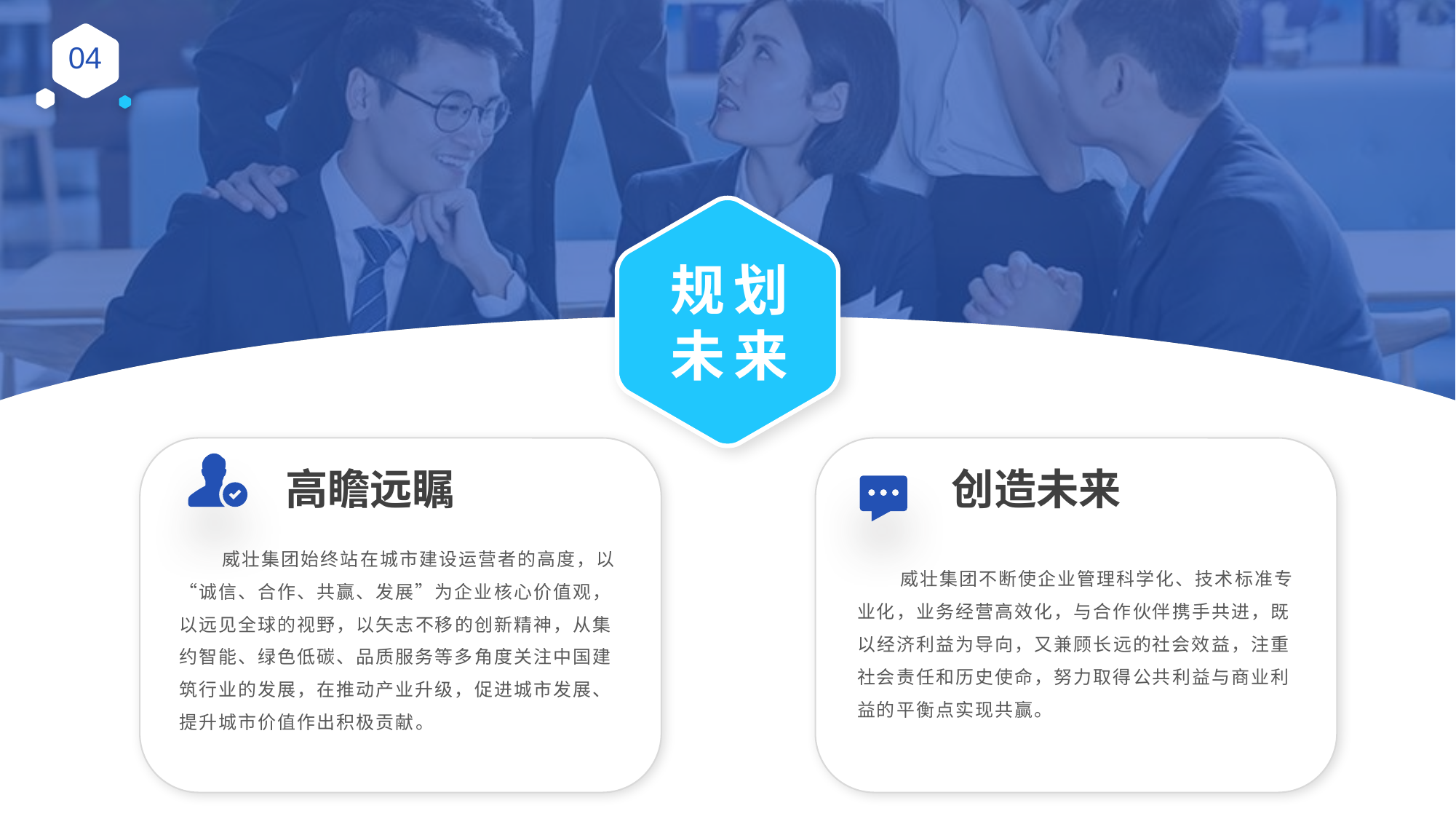

04

规划
未来

创造未来
威壮集团不断使企业管理科学化、技术标准专业化，业务经营高效化，与合作伙伴携手共进，既以经济利益为导向，又兼顾长远的社会效益，注重社会责任和历史使命，努力取得公共利益与商业利益的平衡点实现共赢。

高瞻远瞩

威壮集团始终站在城市建设运营者的高度，以“诚信、合作、共赢、发展”为企业核心价值观，以远见全球的视野，以矢志不移的创新精神，从集约智能、绿色低碳、品质服务等多角度关注中国建筑行业的发展，在推动产业升级，促进城市发展、提升城市价值作出积极贡献。